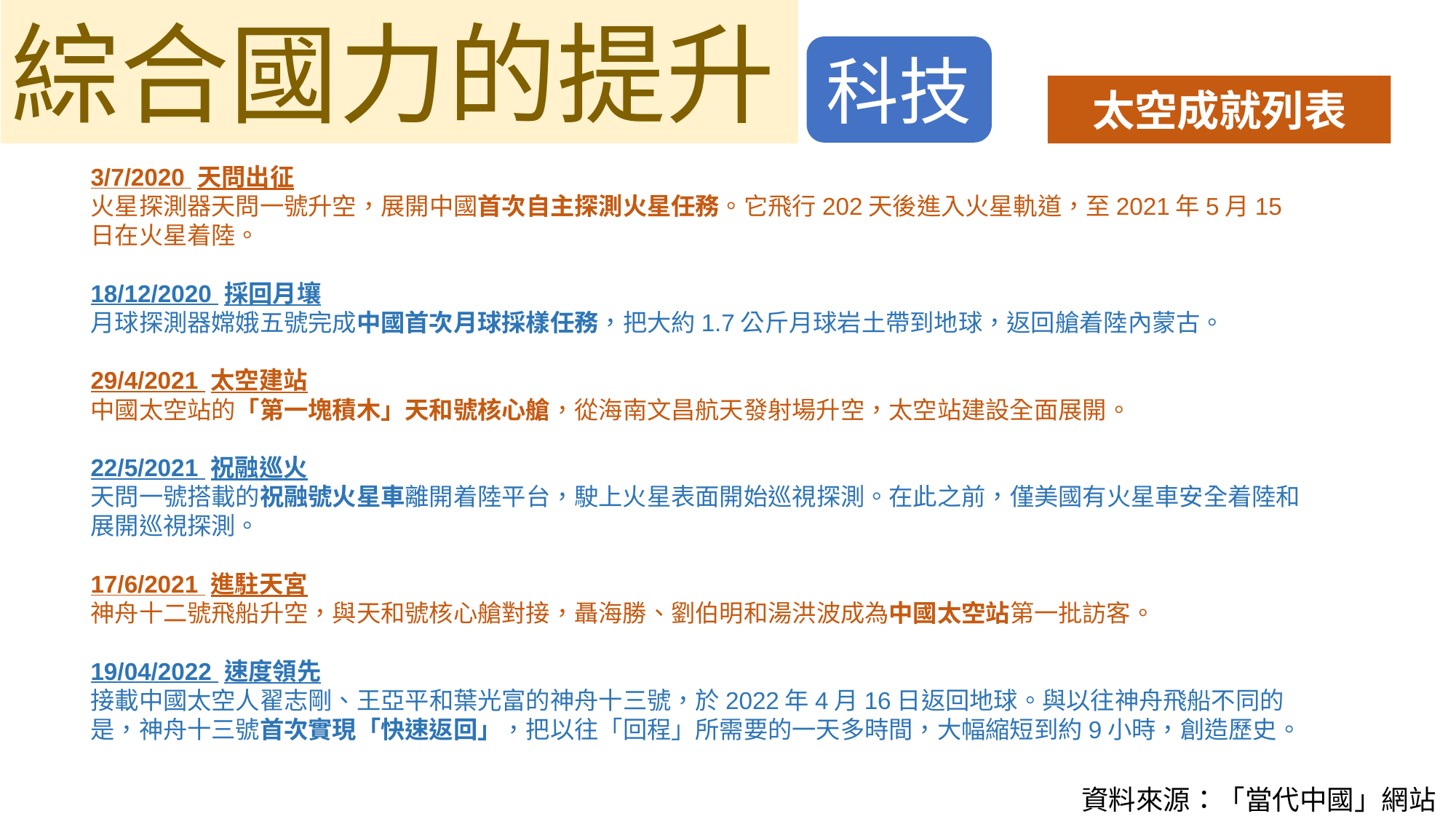

綜合國力的提升
科技
太空成就列表
3/7/2020 天問出征
火星探測器天問一號升空，展開中國首次自主探測火星任務。它飛行202天後進入火星軌道，至2021年5月15日在火星着陸。

18/12/2020 採回月壤
月球探測器嫦娥五號完成中國首次月球採樣任務，把大約1.7公斤月球岩土帶到地球，返回艙着陸內蒙古。

29/4/2021 太空建站
中國太空站的「第一塊積木」天和號核心艙，從海南文昌航天發射場升空，太空站建設全面展開。

22/5/2021 祝融巡火
天問一號搭載的祝融號火星車離開着陸平台，駛上火星表面開始巡視探測。在此之前，僅美國有火星車安全着陸和展開巡視探測。

17/6/2021 進駐天宮
神舟十二號飛船升空，與天和號核心艙對接，聶海勝、劉伯明和湯洪波成為中國太空站第一批訪客。

19/04/2022 速度領先
接載中國太空人翟志剛、王亞平和葉光富的神舟十三號，於2022年4月16日返回地球。與以往神舟飛船不同的是，神舟十三號首次實現「快速返回」，把以往「回程」所需要的一天多時間，大幅縮短到約9小時，創造歷史。
資料來源：「當代中國」網站